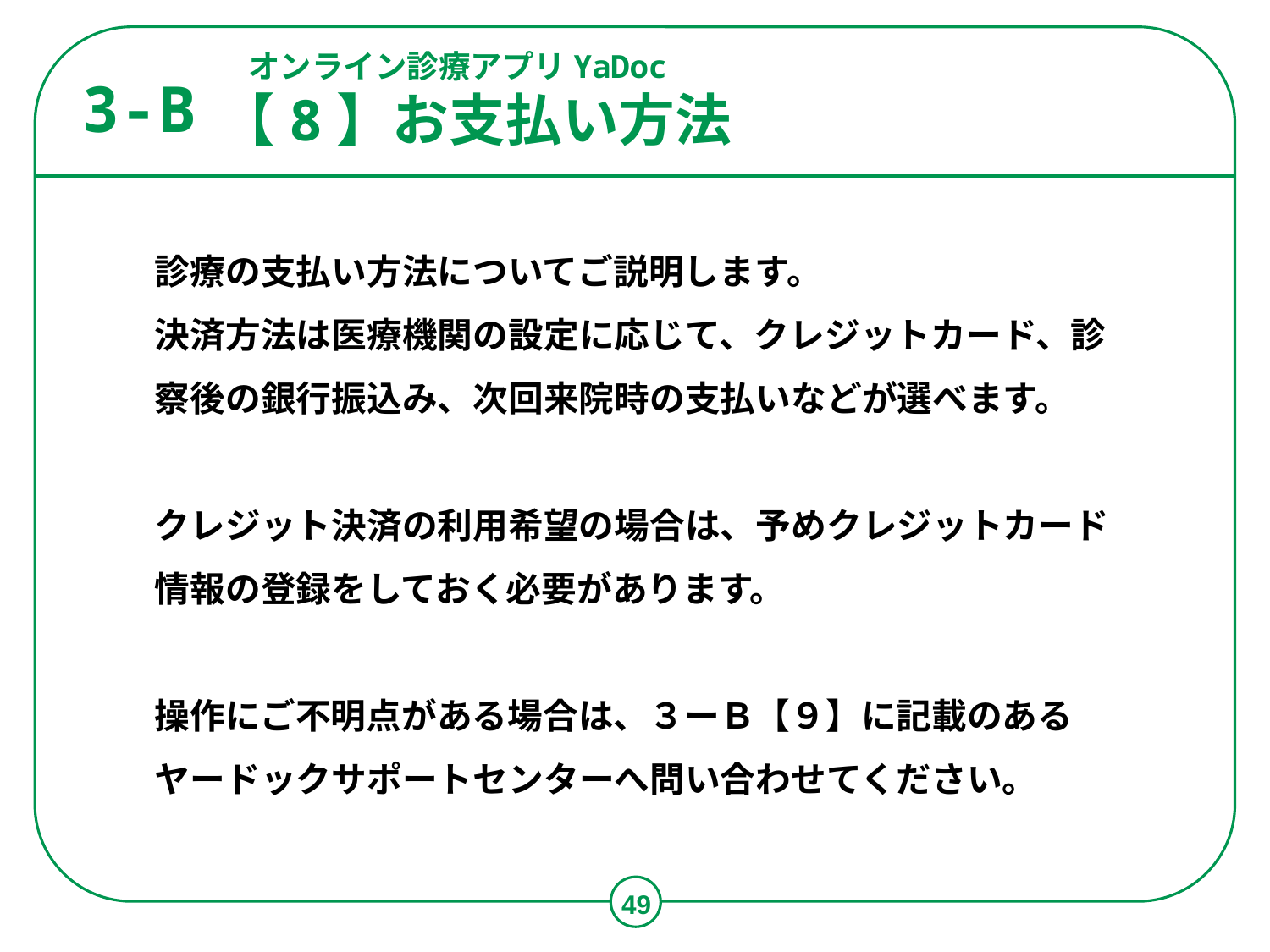

オンライン診療アプリYaDoc
【8】お支払い方法
3-B
診療の支払い方法についてご説明します。
決済方法は医療機関の設定に応じて、クレジットカード、診察後の銀行振込み、次回来院時の支払いなどが選べます。

クレジット決済の利用希望の場合は、予めクレジットカード情報の登録をしておく必要があります。

操作にご不明点がある場合は、３ーＢ【９】に記載のあるヤードックサポートセンターへ問い合わせてください。